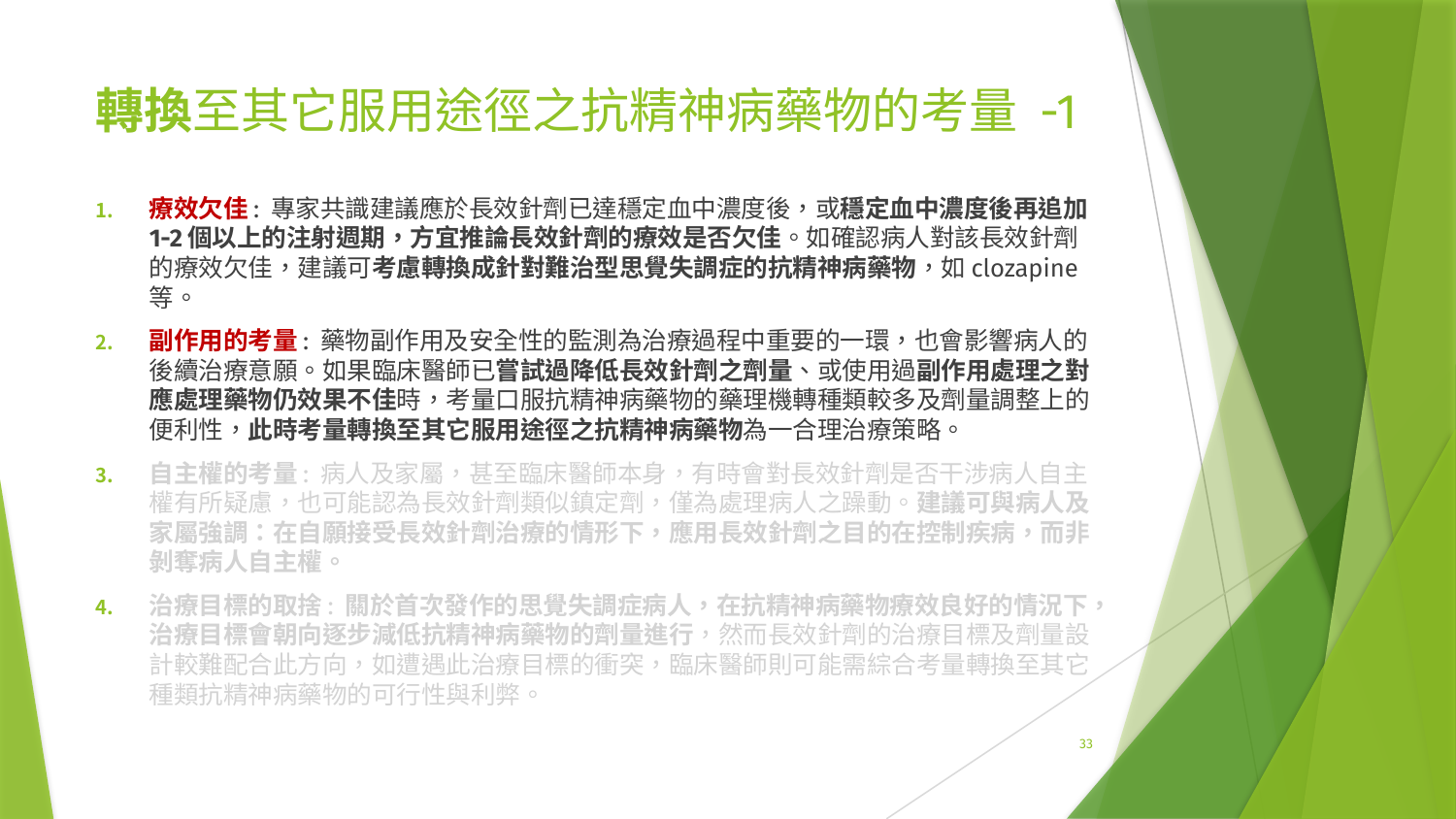

# 轉換至其它服用途徑之抗精神病藥物的考量 -1
療效欠佳: 專家共識建議應於長效針劑已達穩定血中濃度後，或穩定血中濃度後再追加1-2個以上的注射週期，方宜推論長效針劑的療效是否欠佳。如確認病人對該長效針劑的療效欠佳，建議可考慮轉換成針對難治型思覺失調症的抗精神病藥物，如clozapine等。
副作用的考量: 藥物副作用及安全性的監測為治療過程中重要的一環，也會影響病人的後續治療意願。如果臨床醫師已嘗試過降低長效針劑之劑量、或使用過副作用處理之對應處理藥物仍效果不佳時，考量口服抗精神病藥物的藥理機轉種類較多及劑量調整上的便利性，此時考量轉換至其它服用途徑之抗精神病藥物為一合理治療策略。
自主權的考量: 病人及家屬，甚至臨床醫師本身，有時會對長效針劑是否干涉病人自主權有所疑慮，也可能認為長效針劑類似鎮定劑，僅為處理病人之躁動。建議可與病人及家屬強調：在自願接受長效針劑治療的情形下，應用長效針劑之目的在控制疾病，而非剝奪病人自主權。
治療目標的取捨: 關於首次發作的思覺失調症病人，在抗精神病藥物療效良好的情況下，治療目標會朝向逐步減低抗精神病藥物的劑量進行，然而長效針劑的治療目標及劑量設計較難配合此方向，如遭遇此治療目標的衝突，臨床醫師則可能需綜合考量轉換至其它種類抗精神病藥物的可行性與利弊。
33